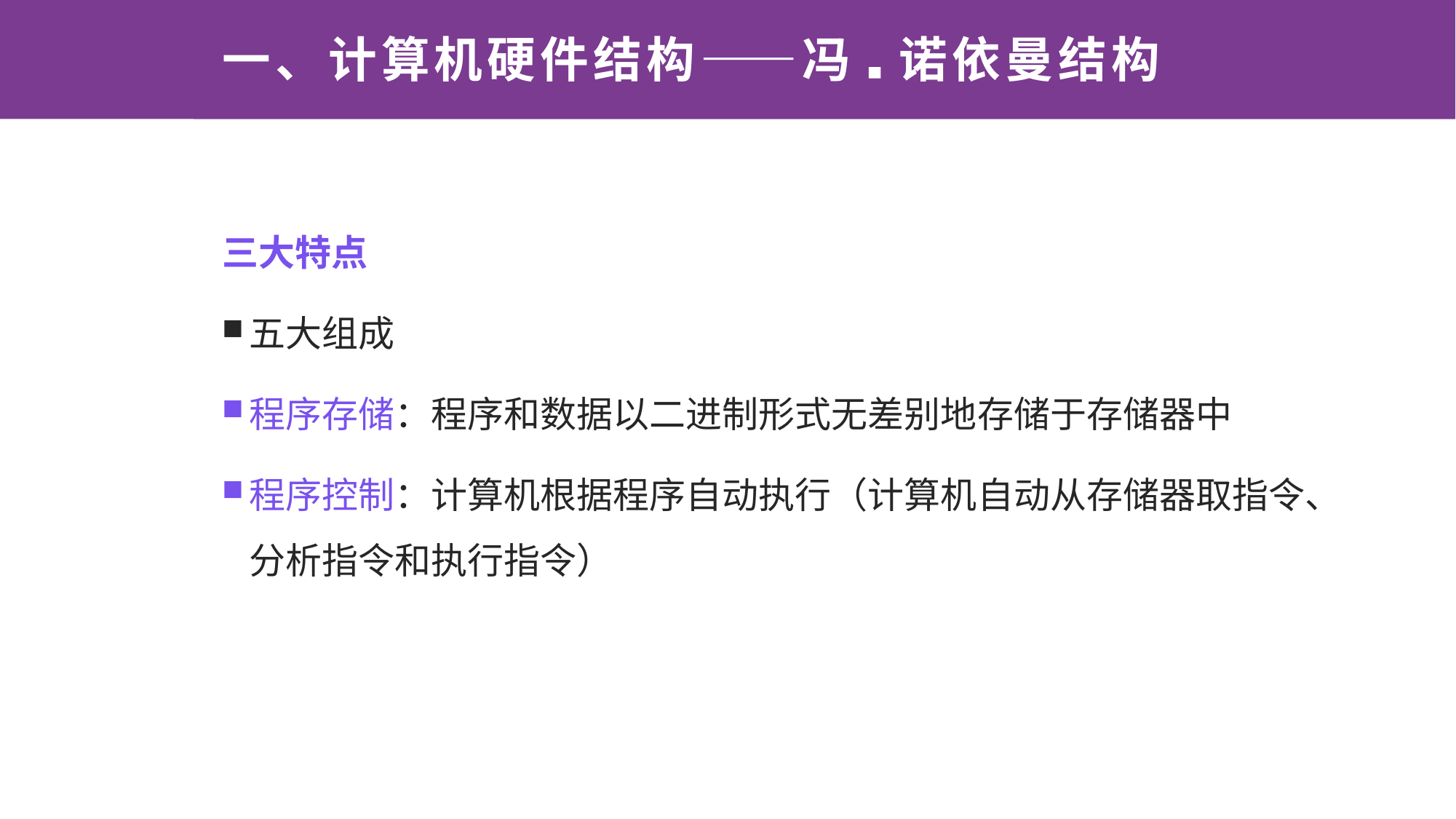

# 一、计算机硬件结构——冯.诺依曼结构
三大特点
五大组成
程序存储：程序和数据以二进制形式无差别地存储于存储器中
程序控制：计算机根据程序自动执行（计算机自动从存储器取指令、分析指令和执行指令）